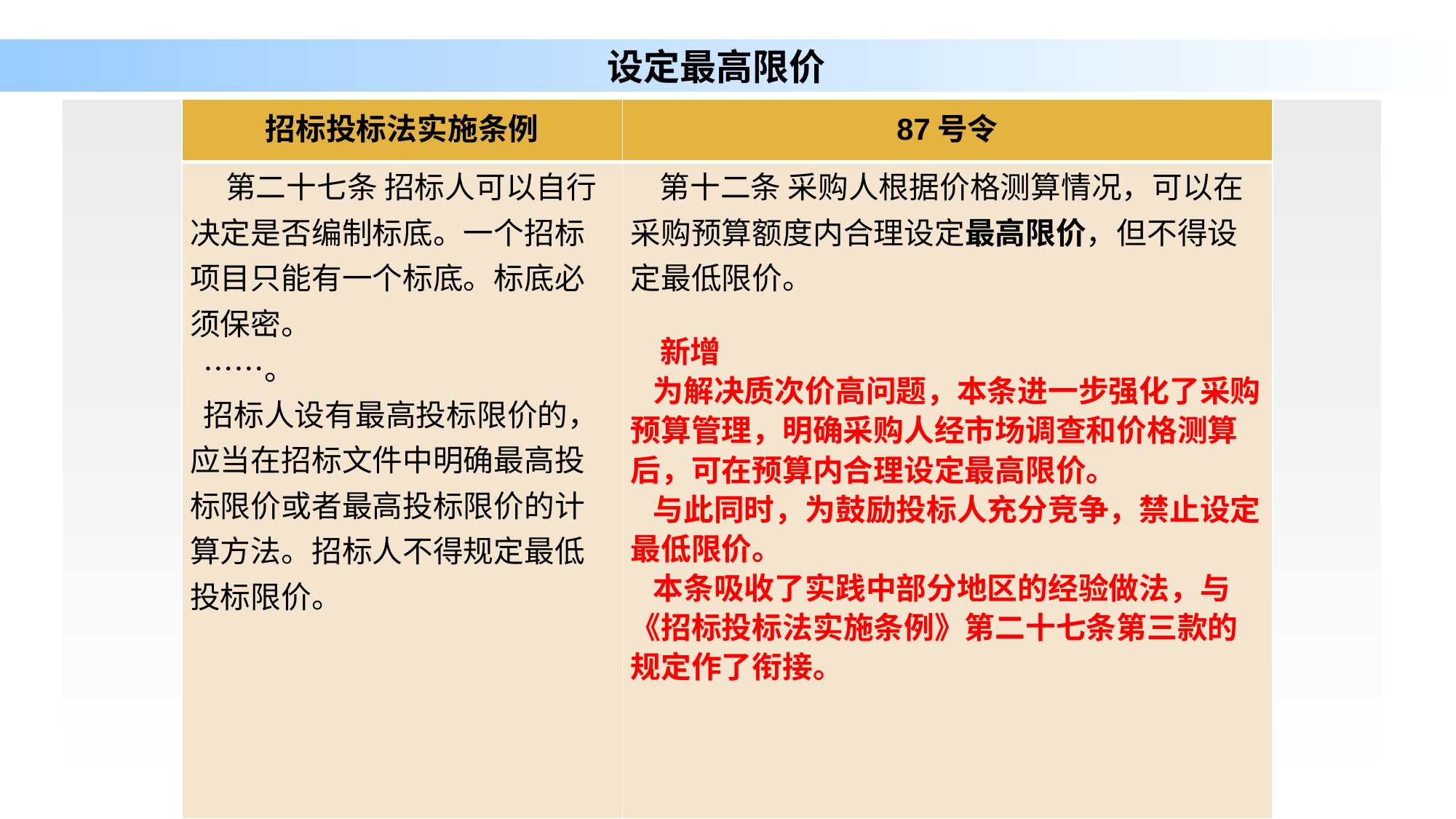

# 设定最高限价
| 招标投标法实施条例 | 87号令 |
| --- | --- |
| 第二十七条 招标人可以自行决定是否编制标底。一个招标项目只能有一个标底。标底必须保密。   ……。   招标人设有最高投标限价的，应当在招标文件中明确最高投标限价或者最高投标限价的计算方法。招标人不得规定最低投标限价。 | 第十二条 采购人根据价格测算情况，可以在采购预算额度内合理设定最高限价，但不得设定最低限价。 新增 为解决质次价高问题，本条进一步强化了采购预算管理，明确采购人经市场调查和价格测算后，可在预算内合理设定最高限价。 与此同时，为鼓励投标人充分竞争，禁止设定最低限价。 本条吸收了实践中部分地区的经验做法，与《招标投标法实施条例》第二十七条第三款的规定作了衔接。 |